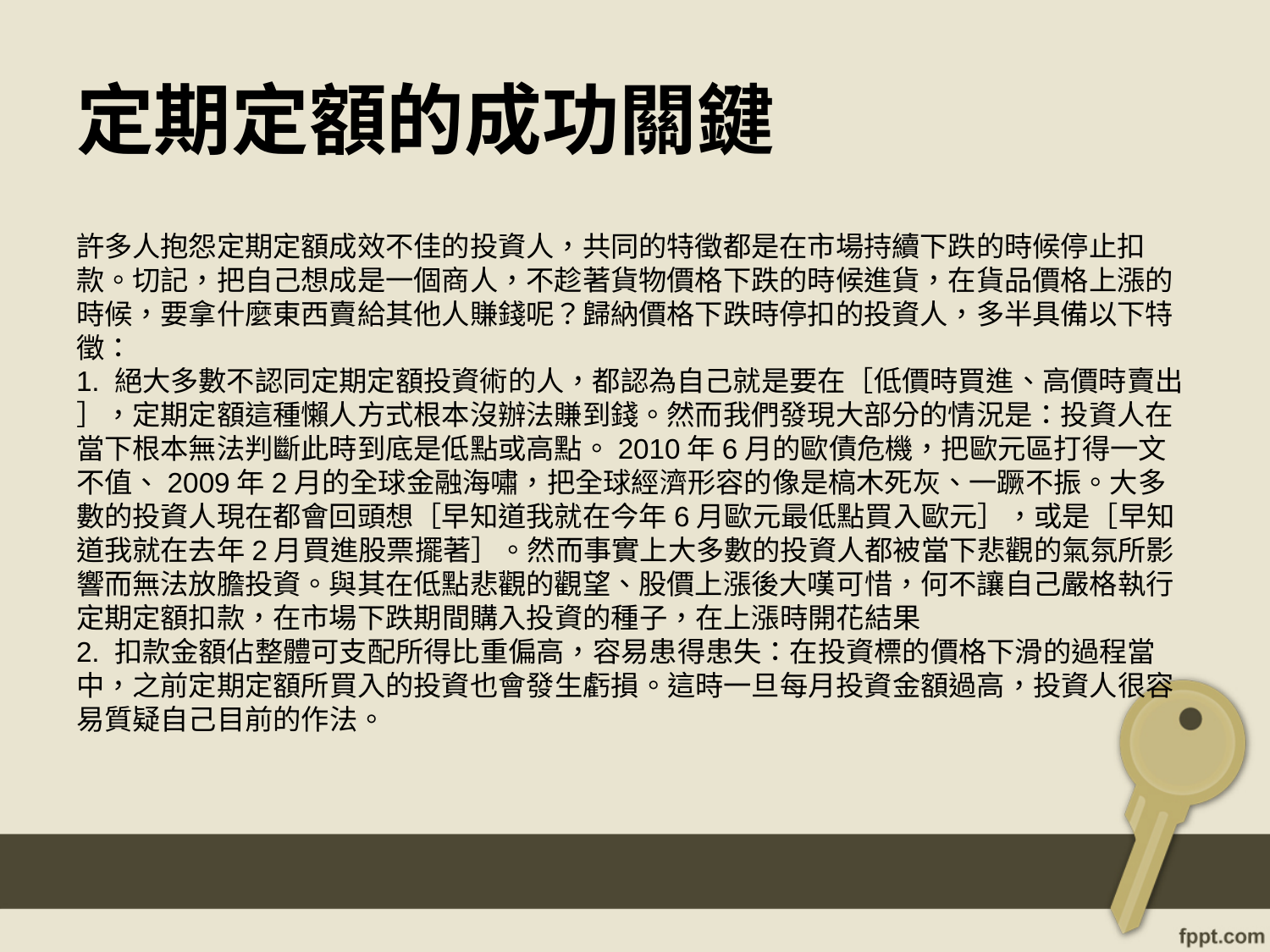

# 定期定額的成功關鍵
許多人抱怨定期定額成效不佳的投資人，共同的特徵都是在市場持續下跌的時候停止扣款。切記，把自己想成是一個商人，不趁著貨物價格下跌的時候進貨，在貨品價格上漲的時候，要拿什麼東西賣給其他人賺錢呢？歸納價格下跌時停扣的投資人，多半具備以下特徵：
1. 絕大多數不認同定期定額投資術的人，都認為自己就是要在［低價時買進、高價時賣出］，定期定額這種懶人方式根本沒辦法賺到錢。然而我們發現大部分的情況是：投資人在當下根本無法判斷此時到底是低點或高點。2010年6月的歐債危機，把歐元區打得一文不值、2009年2月的全球金融海嘯，把全球經濟形容的像是槁木死灰、一蹶不振。大多數的投資人現在都會回頭想［早知道我就在今年6月歐元最低點買入歐元］，或是［早知道我就在去年2月買進股票擺著］。然而事實上大多數的投資人都被當下悲觀的氣氛所影響而無法放膽投資。與其在低點悲觀的觀望、股價上漲後大嘆可惜，何不讓自己嚴格執行定期定額扣款，在市場下跌期間購入投資的種子，在上漲時開花結果
2. 扣款金額佔整體可支配所得比重偏高，容易患得患失：在投資標的價格下滑的過程當中，之前定期定額所買入的投資也會發生虧損。這時一旦每月投資金額過高，投資人很容易質疑自己目前的作法。